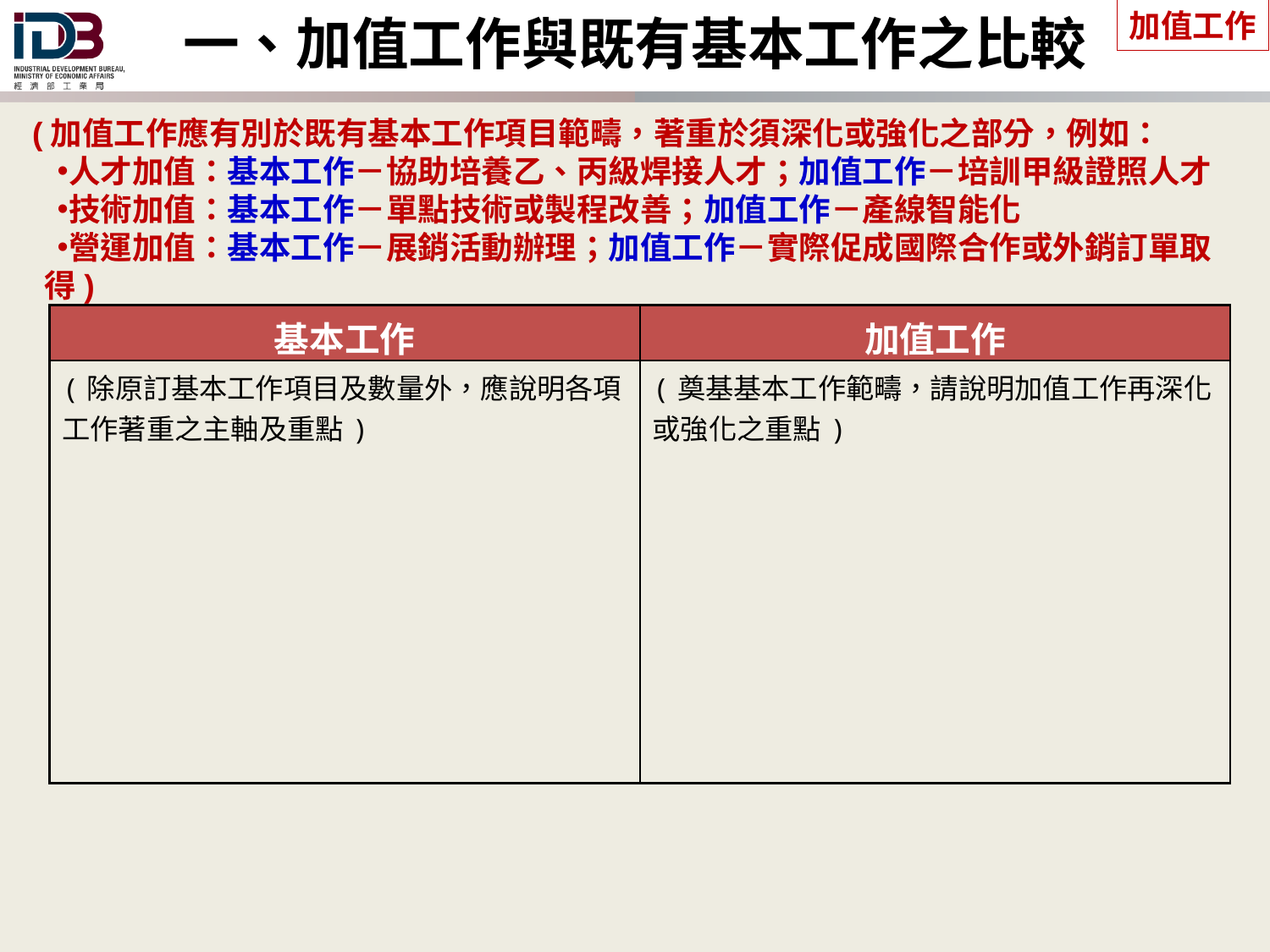

加值工作
一、加值工作與既有基本工作之比較
(加值工作應有別於既有基本工作項目範疇，著重於須深化或強化之部分，例如：
人才加值：基本工作－協助培養乙、丙級焊接人才；加值工作－培訓甲級證照人才
技術加值：基本工作－單點技術或製程改善；加值工作－產線智能化
營運加值：基本工作－展銷活動辦理；加值工作－實際促成國際合作或外銷訂單取得)
| 基本工作 | 加值工作 |
| --- | --- |
| (除原訂基本工作項目及數量外，應說明各項工作著重之主軸及重點) | (奠基基本工作範疇，請說明加值工作再深化或強化之重點) |